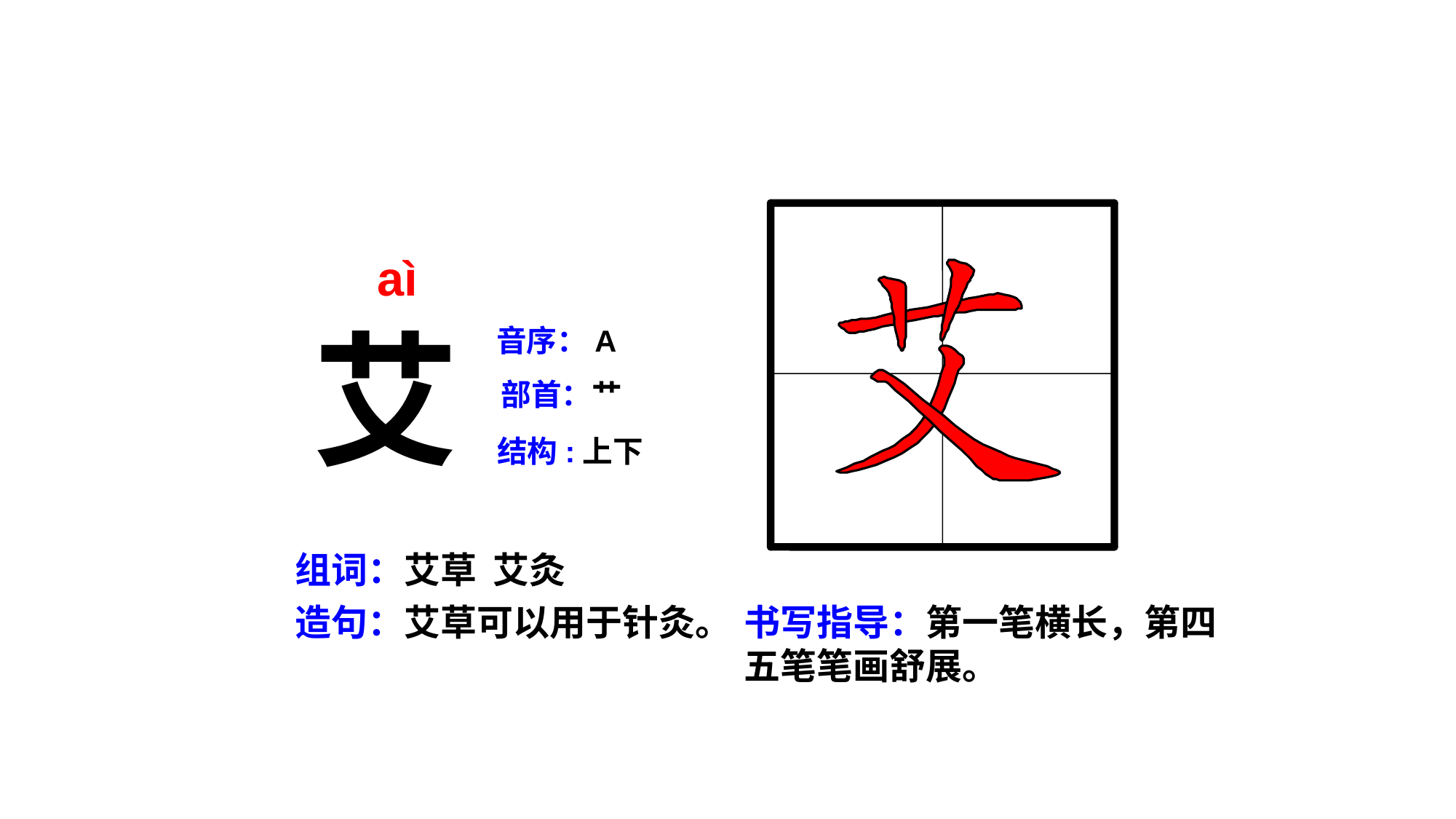

aì

艾
音序：A

部首：艹
结构:上下
组词：艾草  艾灸
造句：艾草可以用于针灸。
书写指导：第一笔横长，第四五笔笔画舒展。